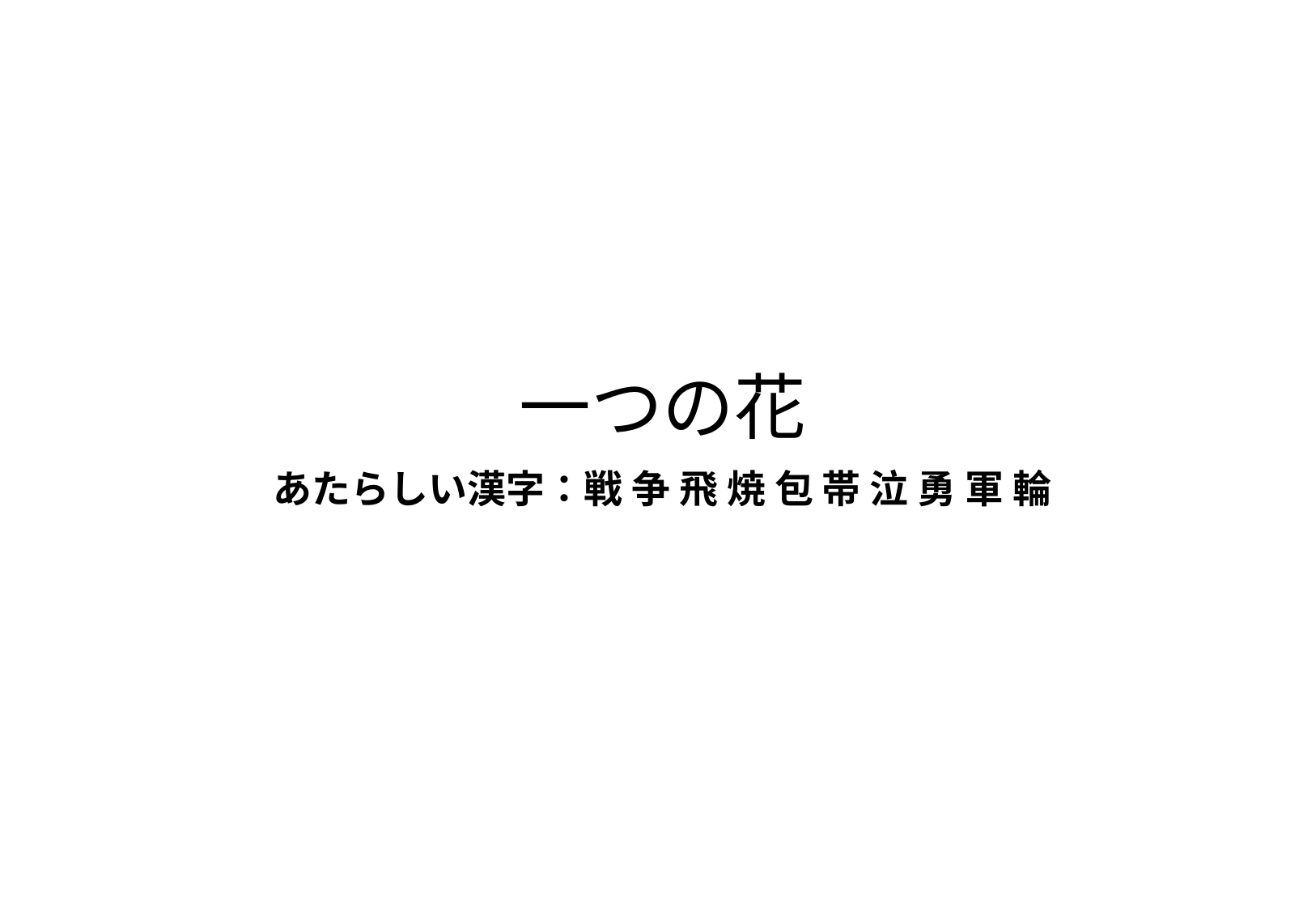

# 一つの花
あたらしい漢字：戦 争 飛 焼 包 帯 泣 勇 軍 輪